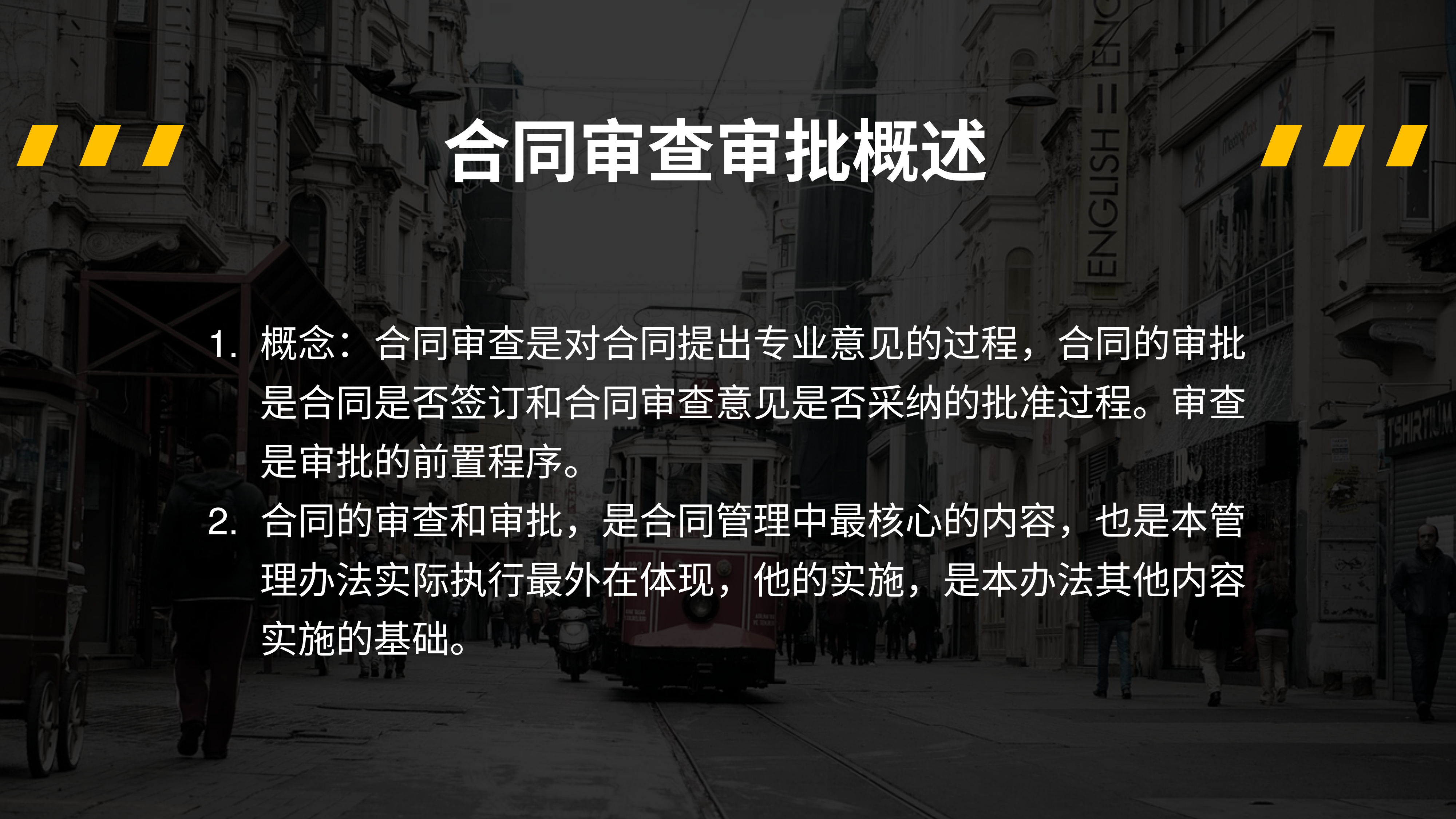

# 合同审查审批概述

概念：合同审查是对合同提出专业意见的过程，合同的审批是合同是否签订和合同审查意见是否采纳的批准过程。审查是审批的前置程序。
合同的审查和审批，是合同管理中最核心的内容，也是本管理办法实际执行最外在体现，他的实施，是本办法其他内容实施的基础。